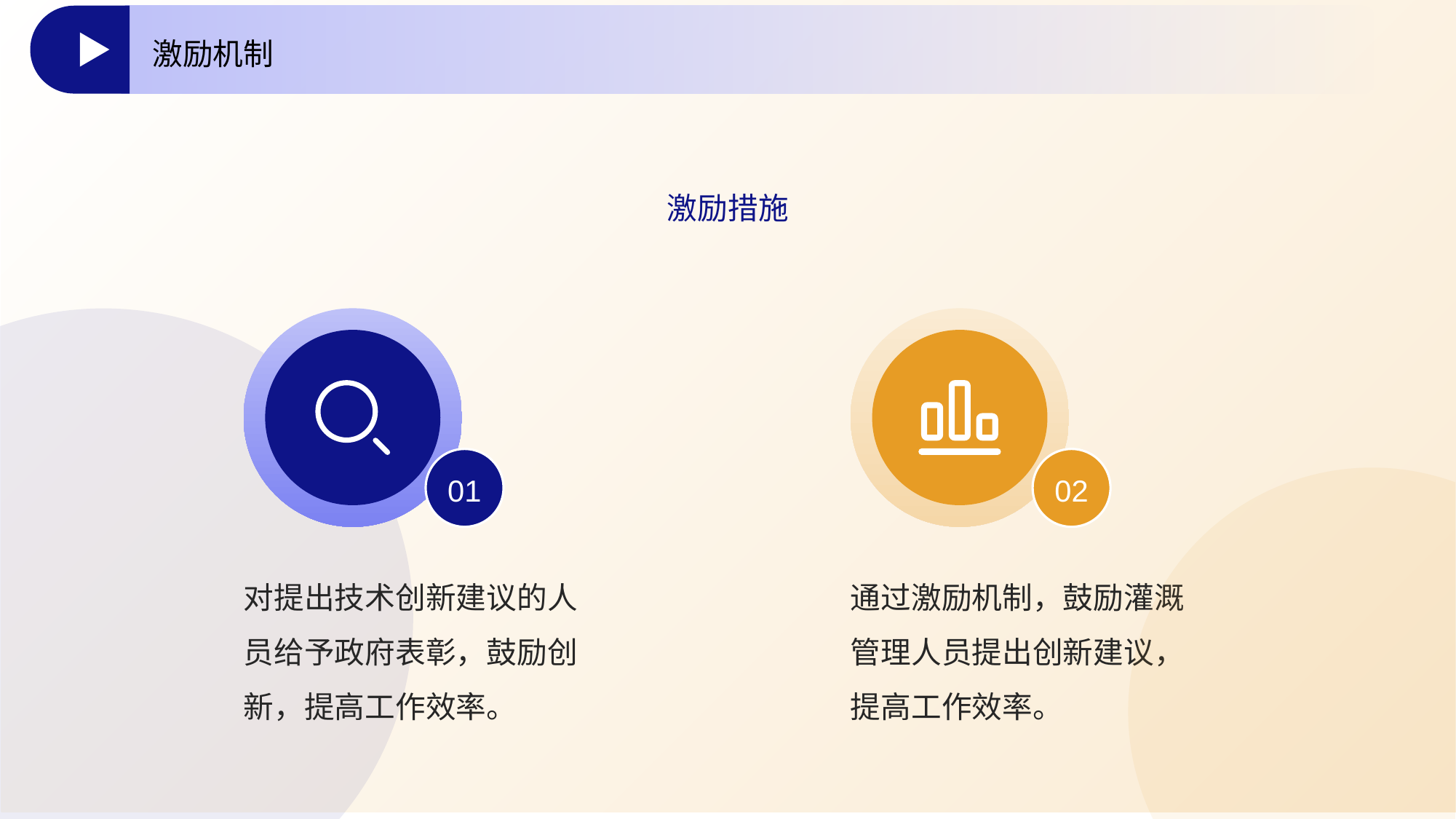

激励机制

激励措施

01

02

对提出技术创新建议的人员给予政府表彰，鼓励创新，提高工作效率。
通过激励机制，鼓励灌溉管理人员提出创新建议，提高工作效率。